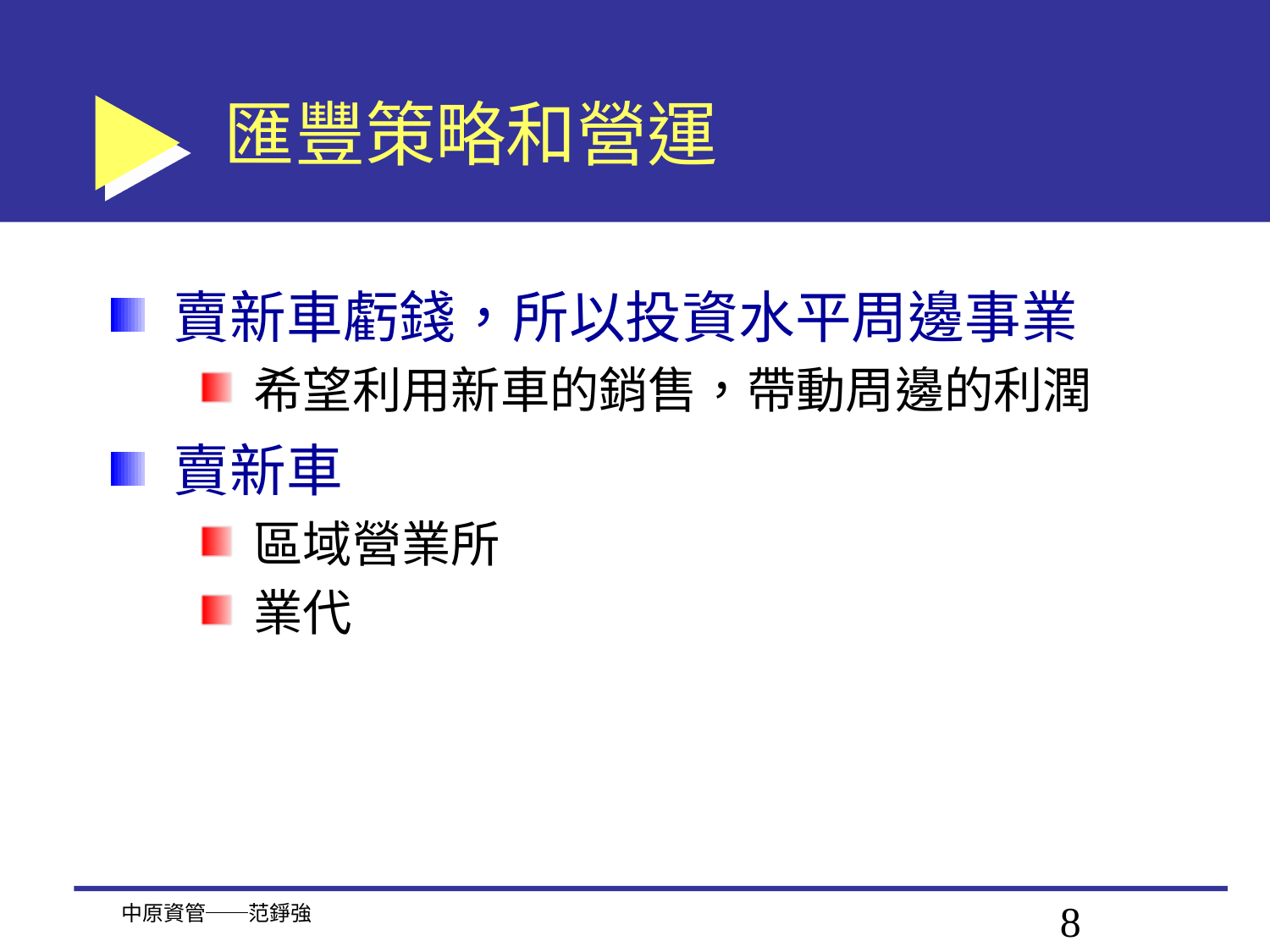

# 匯豐策略和營運
賣新車虧錢，所以投資水平周邊事業
希望利用新車的銷售，帶動周邊的利潤
賣新車
區域營業所
業代